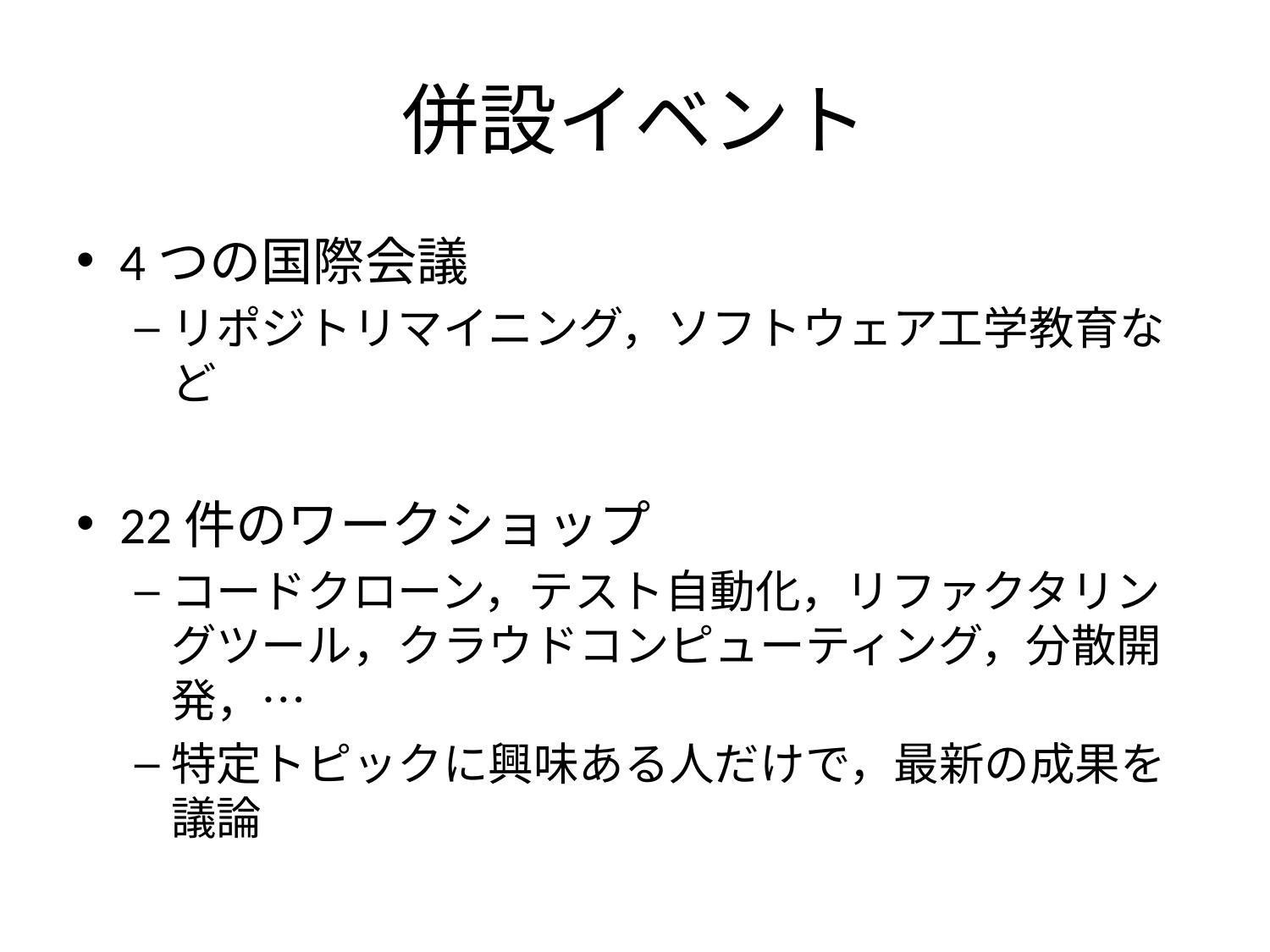

# 併設イベント
4つの国際会議
リポジトリマイニング，ソフトウェア工学教育など

22件のワークショップ
コードクローン，テスト自動化，リファクタリングツール，クラウドコンピューティング，分散開発，…
特定トピックに興味ある人だけで，最新の成果を議論